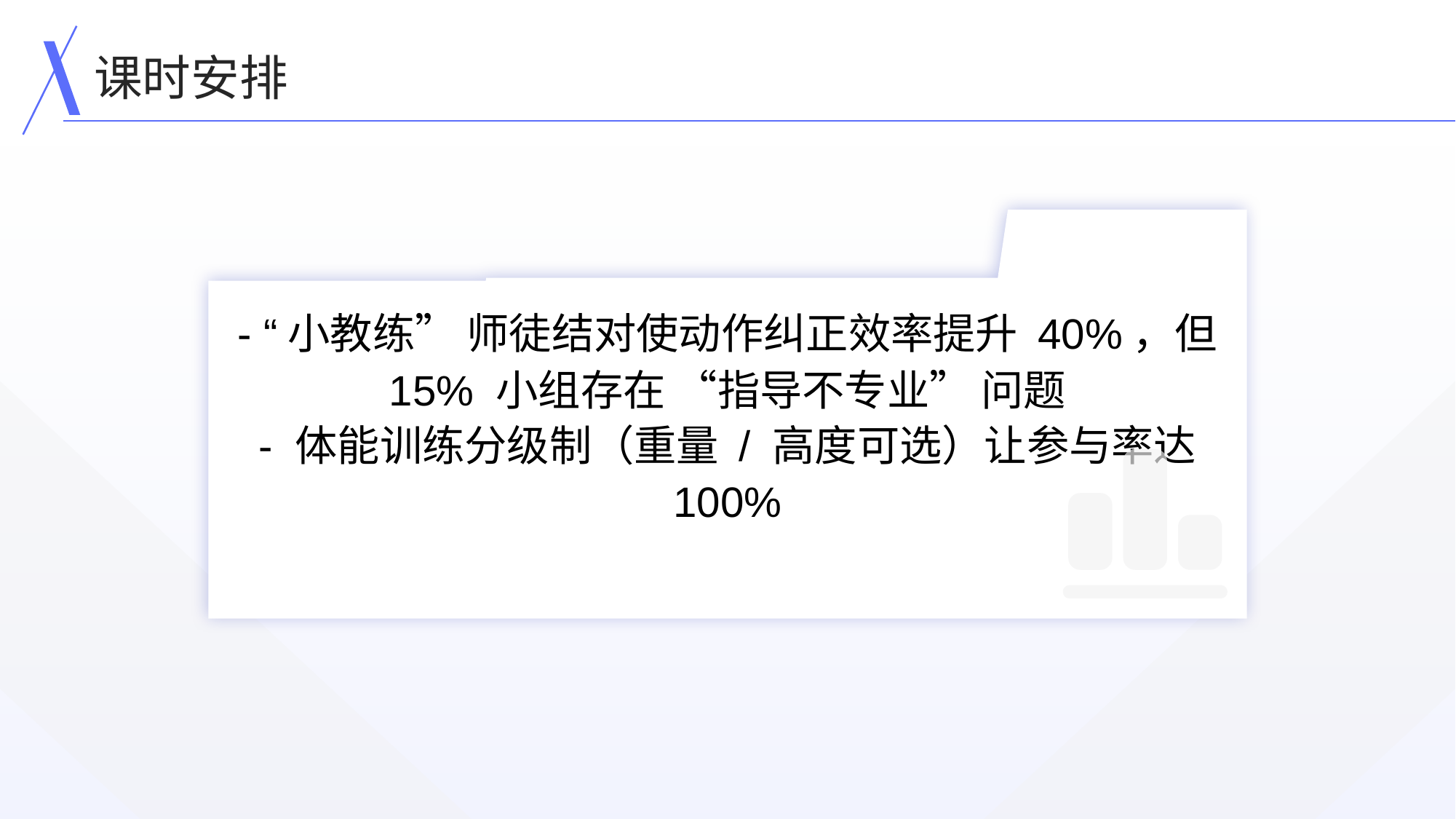

课时安排
- “小教练” 师徒结对使动作纠正效率提升 40%，但 15% 小组存在 “指导不专业” 问题
- 体能训练分级制（重量 / 高度可选）让参与率达 100%